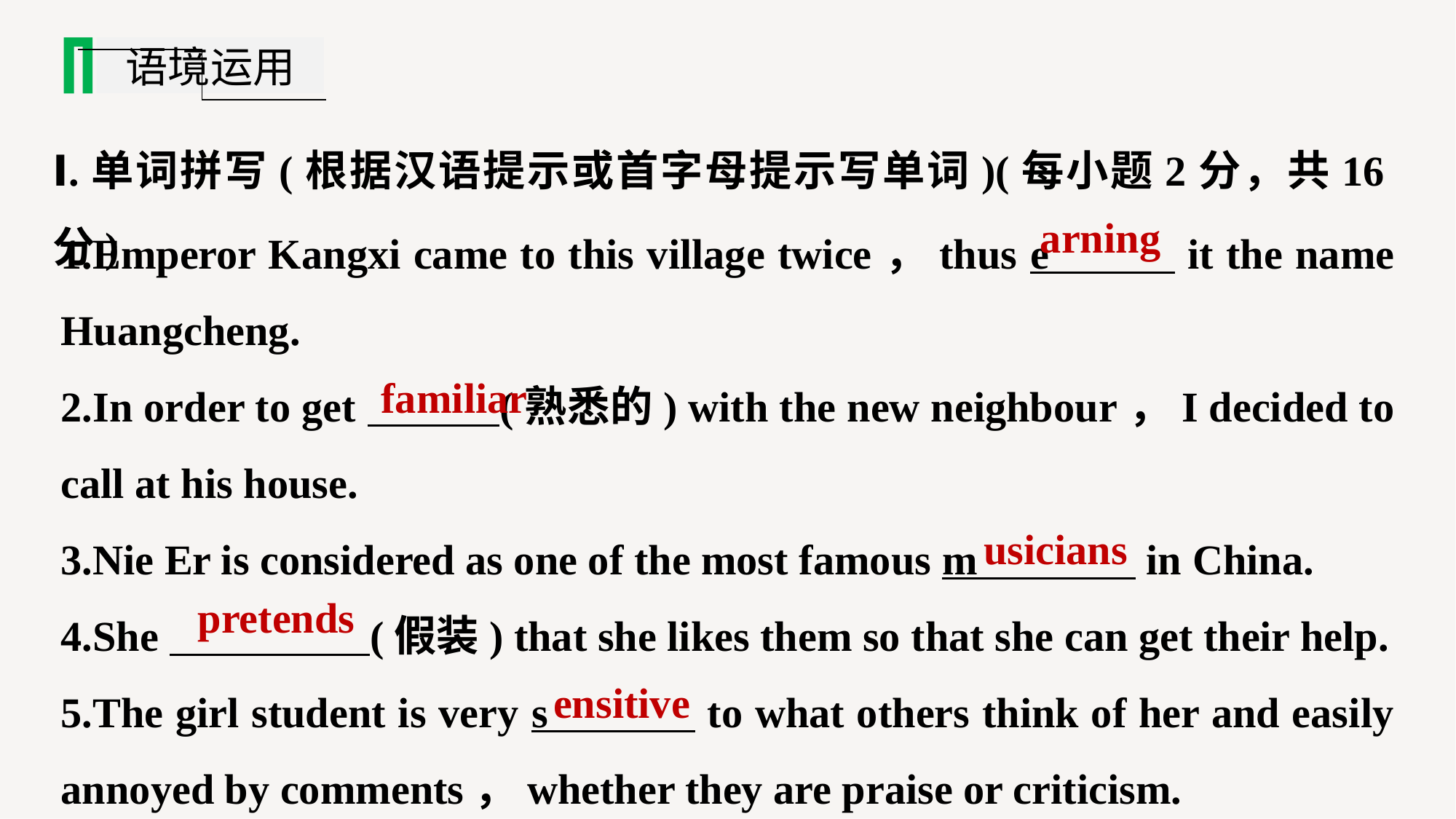

语境运用

Ⅰ.单词拼写(根据汉语提示或首字母提示写单词)(每小题2分，共16分)
1.Emperor Kangxi came to this village twice，thus e           it the name Huangcheng.
2.In order to get             (熟悉的) with the new neighbour，I decided to call at his house.
3.Nie Er is considered as one of the most famous m                in China.
4.She                    (假装) that she likes them so that she can get their help.
5.The girl student is very s             to what others think of her and easily annoyed by comments，whether they are praise or criticism.
arning
familiar
usicians
pretends
ensitive